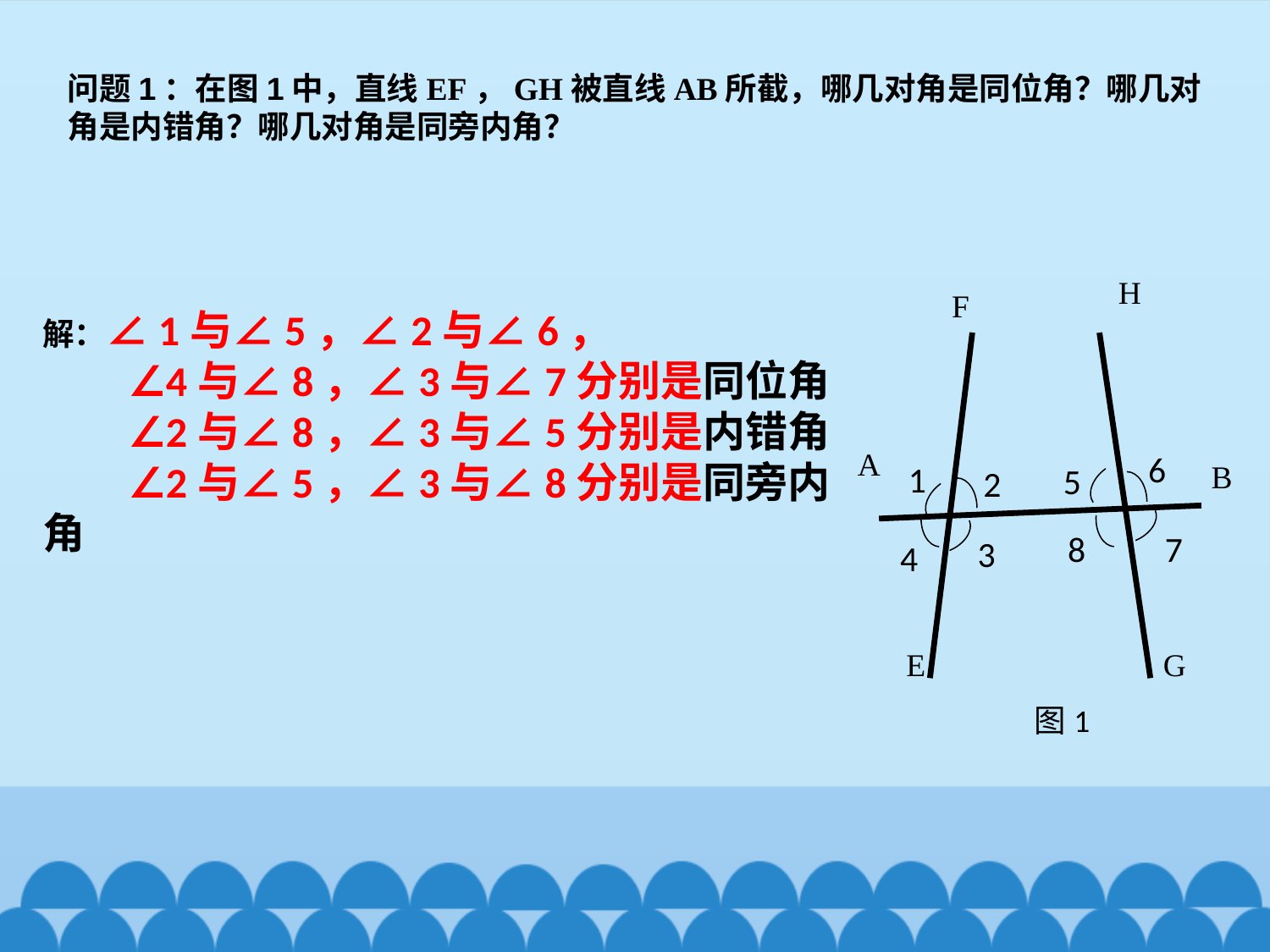

问题1：在图1中，直线EF，GH被直线AB所截，哪几对角是同位角？哪几对角是内错角？哪几对角是同旁内角？
H
F

A
B
E
G

6
1
5
2

8
7
3
4
解：∠1与∠5，∠2与∠6，
         ∠4与∠8，∠3与∠7分别是同位角
         ∠2与∠8，∠3与∠5分别是内错角
         ∠2与∠5，∠3与∠8分别是同旁内角

图1